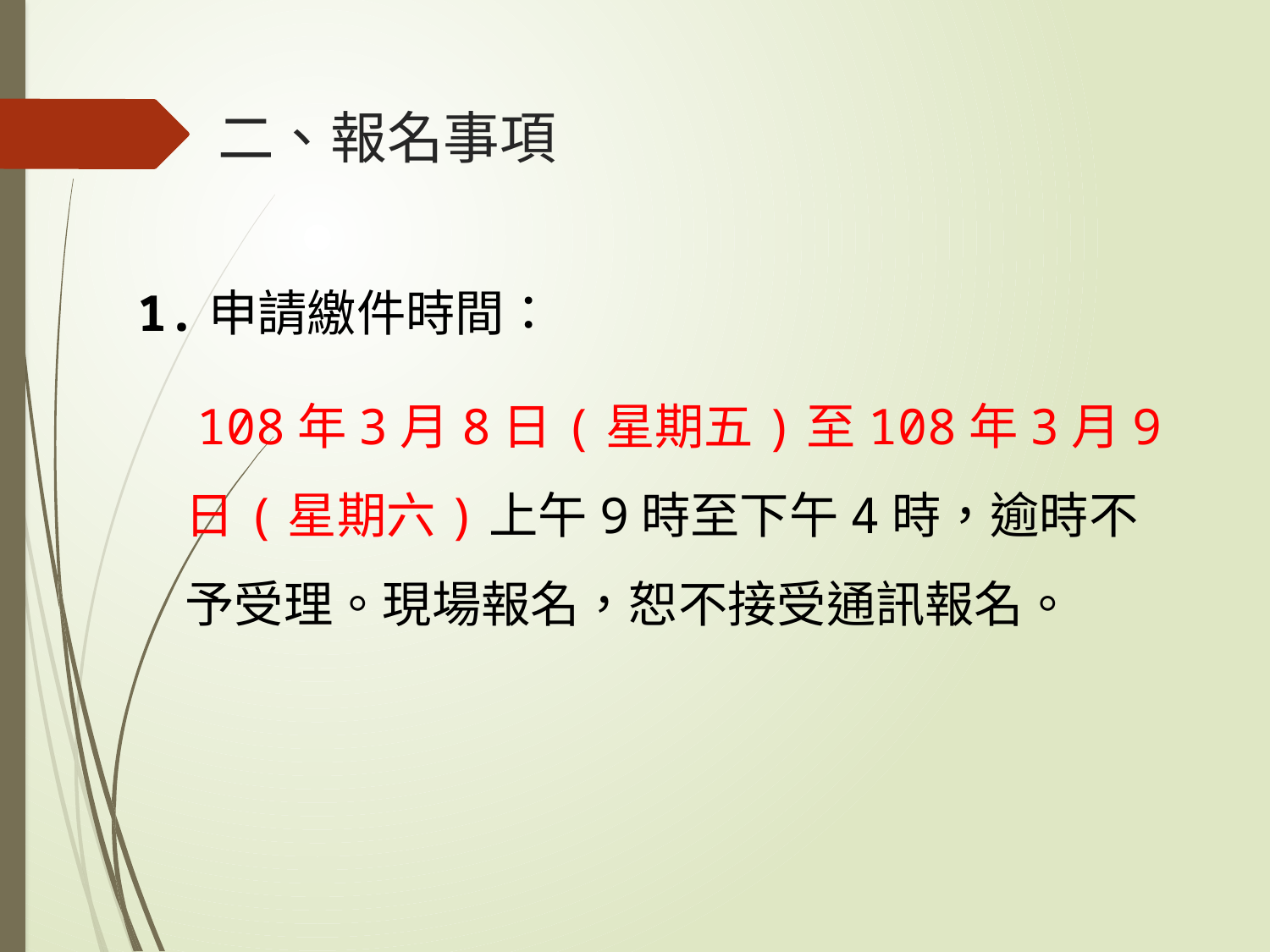

# 二、報名事項

1.申請繳件時間：
  108年3月8日(星期五)至108年3月9日(星期六)上午9時至下午4時，逾時不予受理。現場報名，恕不接受通訊報名。